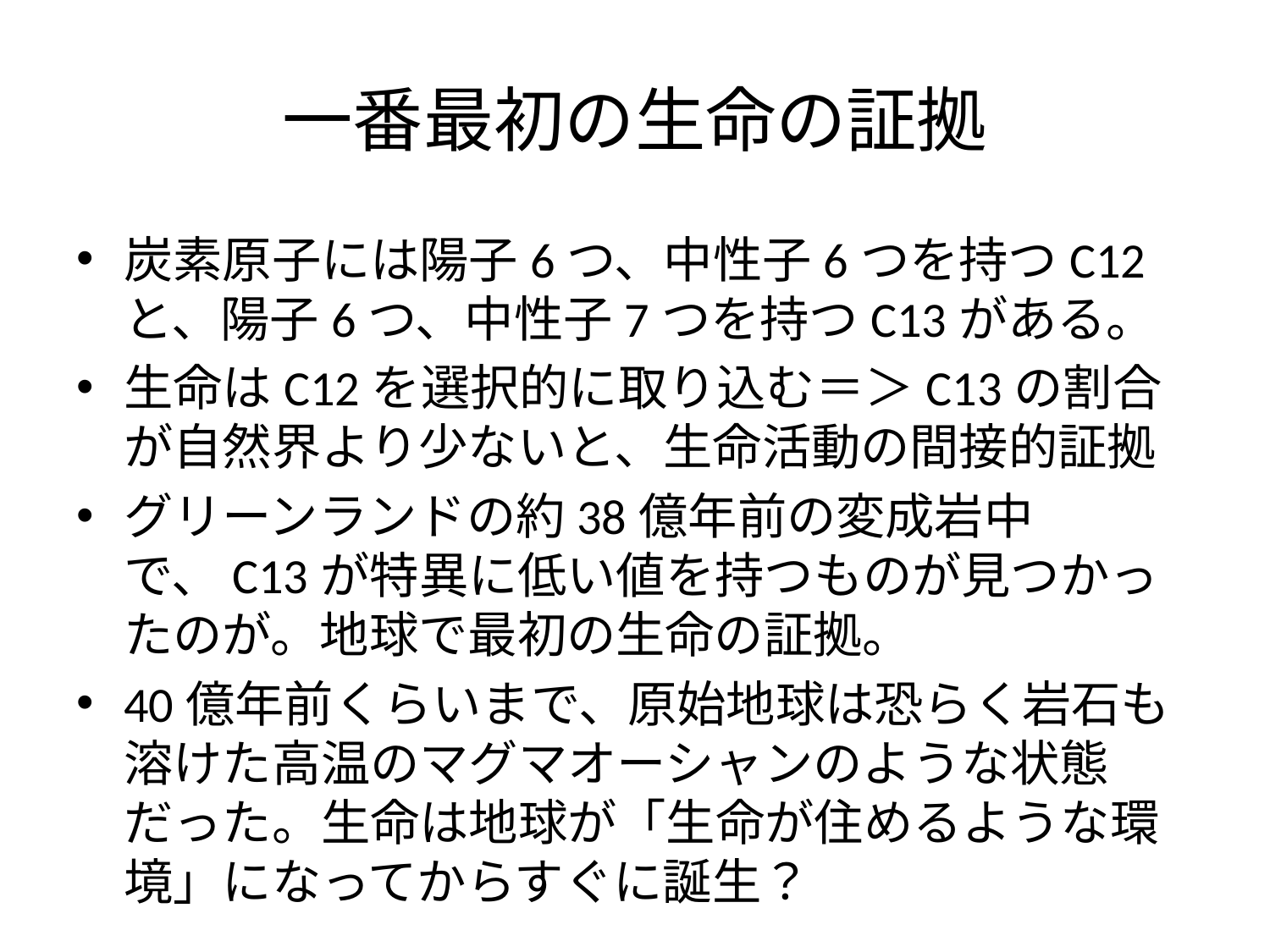

# 一番最初の生命の証拠
炭素原子には陽子6つ、中性子6つを持つC12と、陽子6つ、中性子7つを持つC13がある。
生命はC12を選択的に取り込む＝＞C13の割合が自然界より少ないと、生命活動の間接的証拠
グリーンランドの約38億年前の変成岩中で、C13が特異に低い値を持つものが見つかったのが。地球で最初の生命の証拠。
40億年前くらいまで、原始地球は恐らく岩石も溶けた高温のマグマオーシャンのような状態だった。生命は地球が「生命が住めるような環境」になってからすぐに誕生？